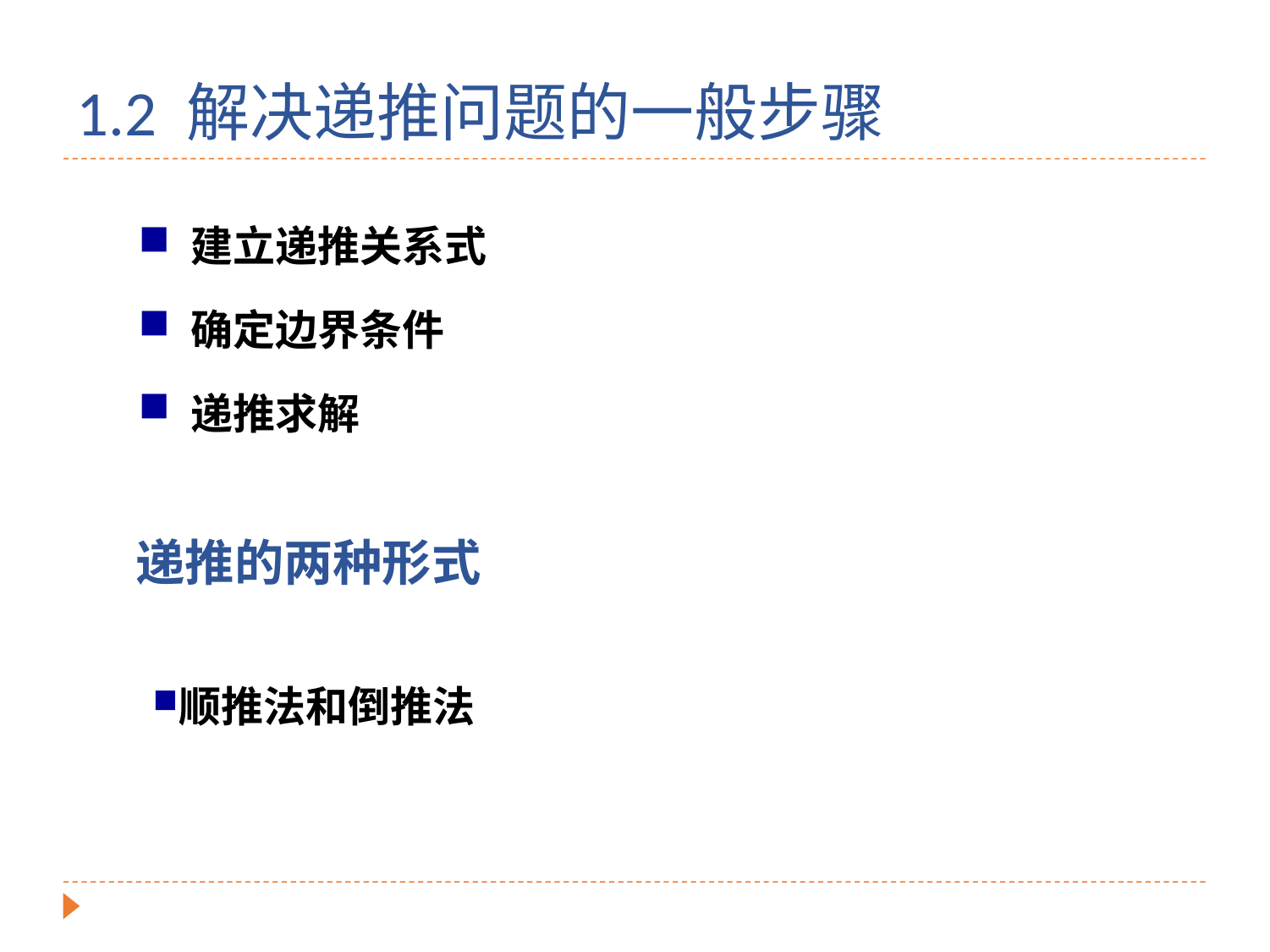

1.2 解决递推问题的一般步骤
 建立递推关系式
 确定边界条件
 递推求解
递推的两种形式
顺推法和倒推法